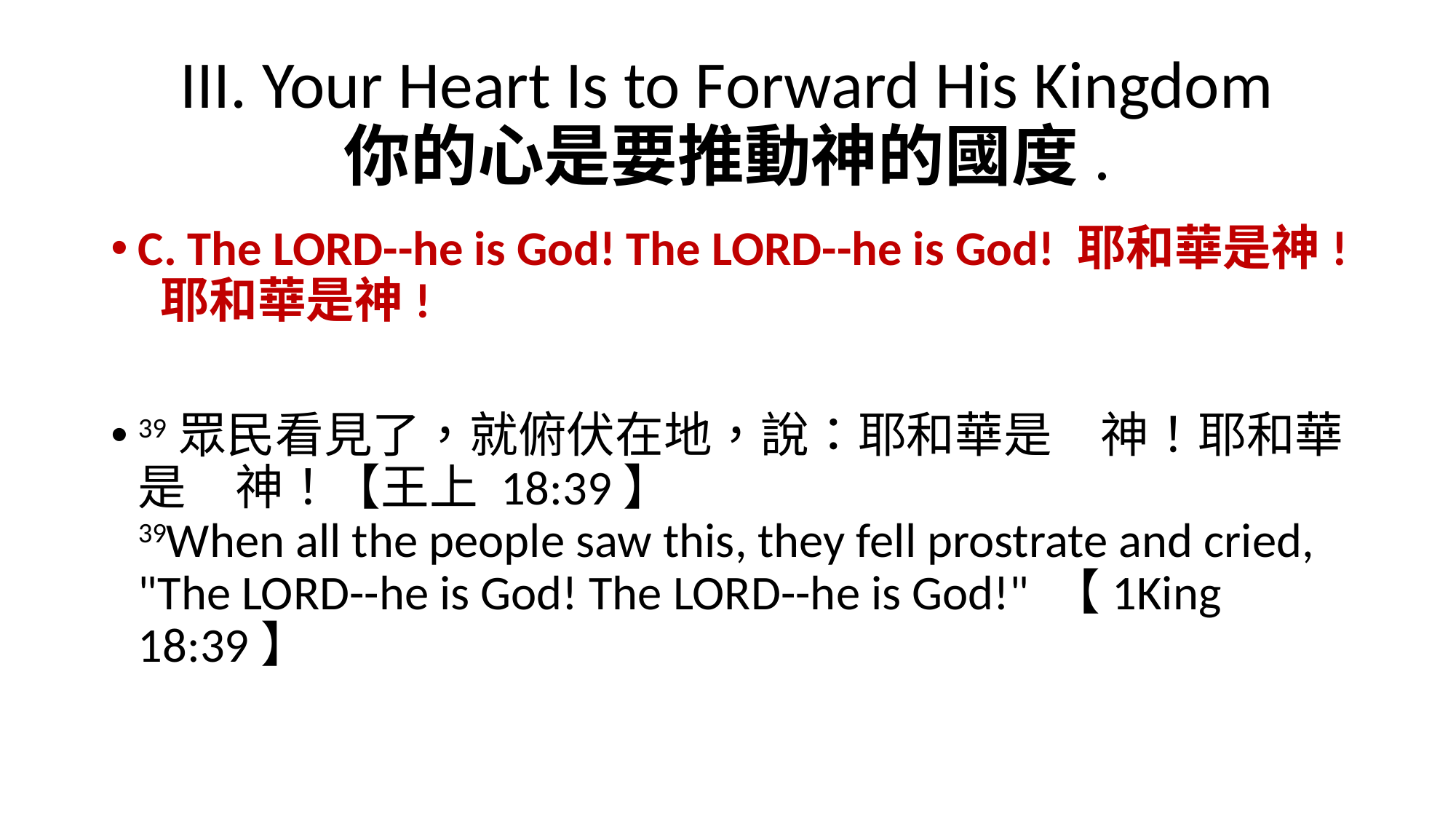

# III. Your Heart Is to Forward His Kingdom 你的心是要推動神的國度.
C. The LORD--he is God! The LORD--he is God! 耶和華是神! 耶和華是神!

39眾民看見了，就俯伏在地，說：耶和華是　神！耶和華是　神！【王上 18:39】
39When all the people saw this, they fell prostrate and cried, "The LORD--he is God! The LORD--he is God!" 【1King 18:39】